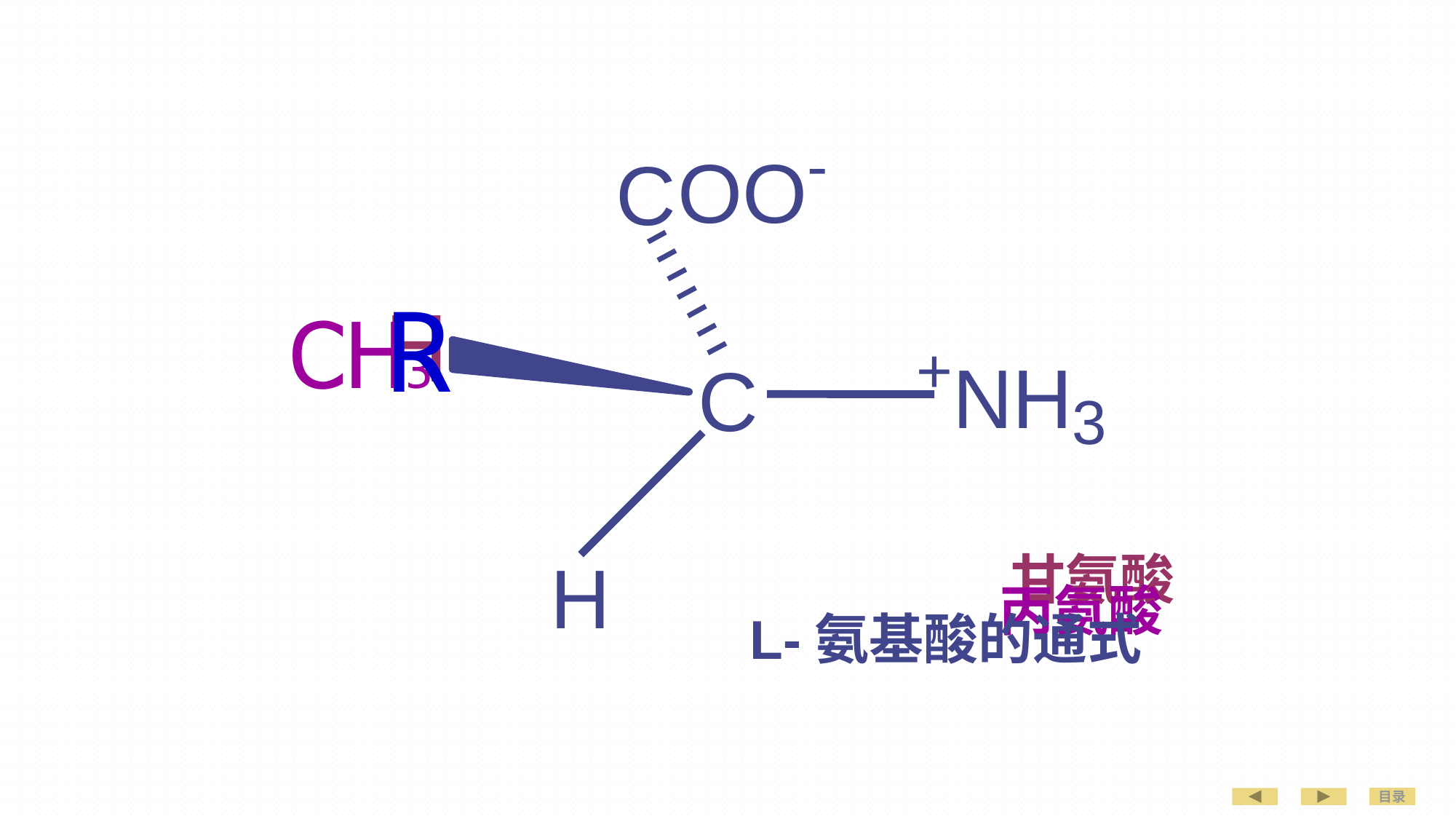

-
O
O
C

R
L-氨基酸的通式
H
甘氨酸

CH3
丙氨酸

+

N
H
C
3

H